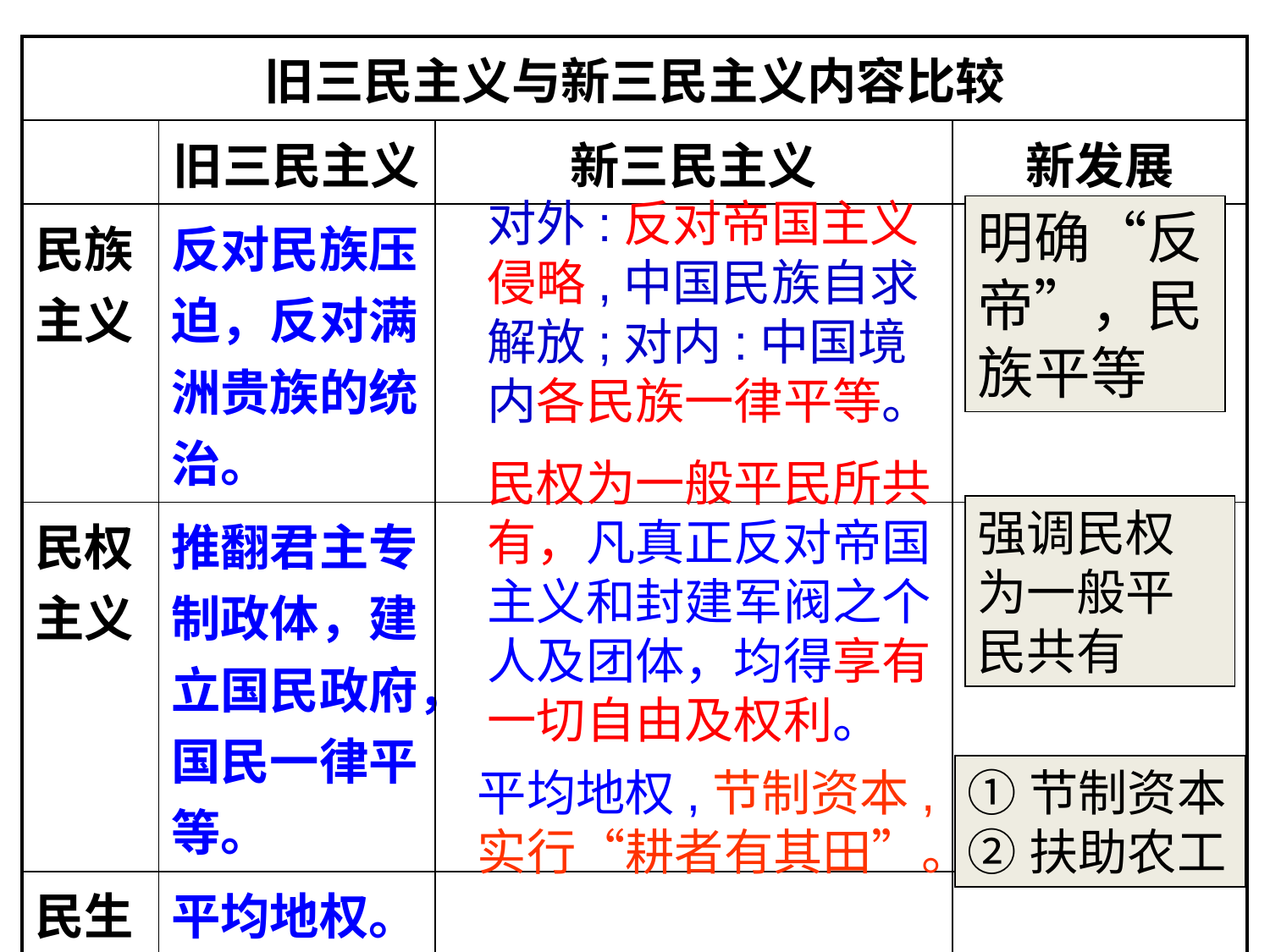

| 旧三民主义与新三民主义内容比较 |  |  |  |
| --- | --- | --- | --- |
|  | 旧三民主义 | 新三民主义 | 新发展 |
| 民族主义 | 反对民族压迫，反对满洲贵族的统治。 |  |  |
| 民权主义 | 推翻君主专制政体，建立国民政府，国民一律平等。 |  |  |
| 民生主义 | 平均地权。 |  |  |
对外:反对帝国主义侵略,中国民族自求解放;对内:中国境内各民族一律平等。
明确“反帝”，民族平等
民权为一般平民所共有，凡真正反对帝国主义和封建军阀之个人及团体，均得享有一切自由及权利。
强调民权为一般平民共有
平均地权,节制资本,实行“耕者有其田”。
①节制资本
②扶助农工